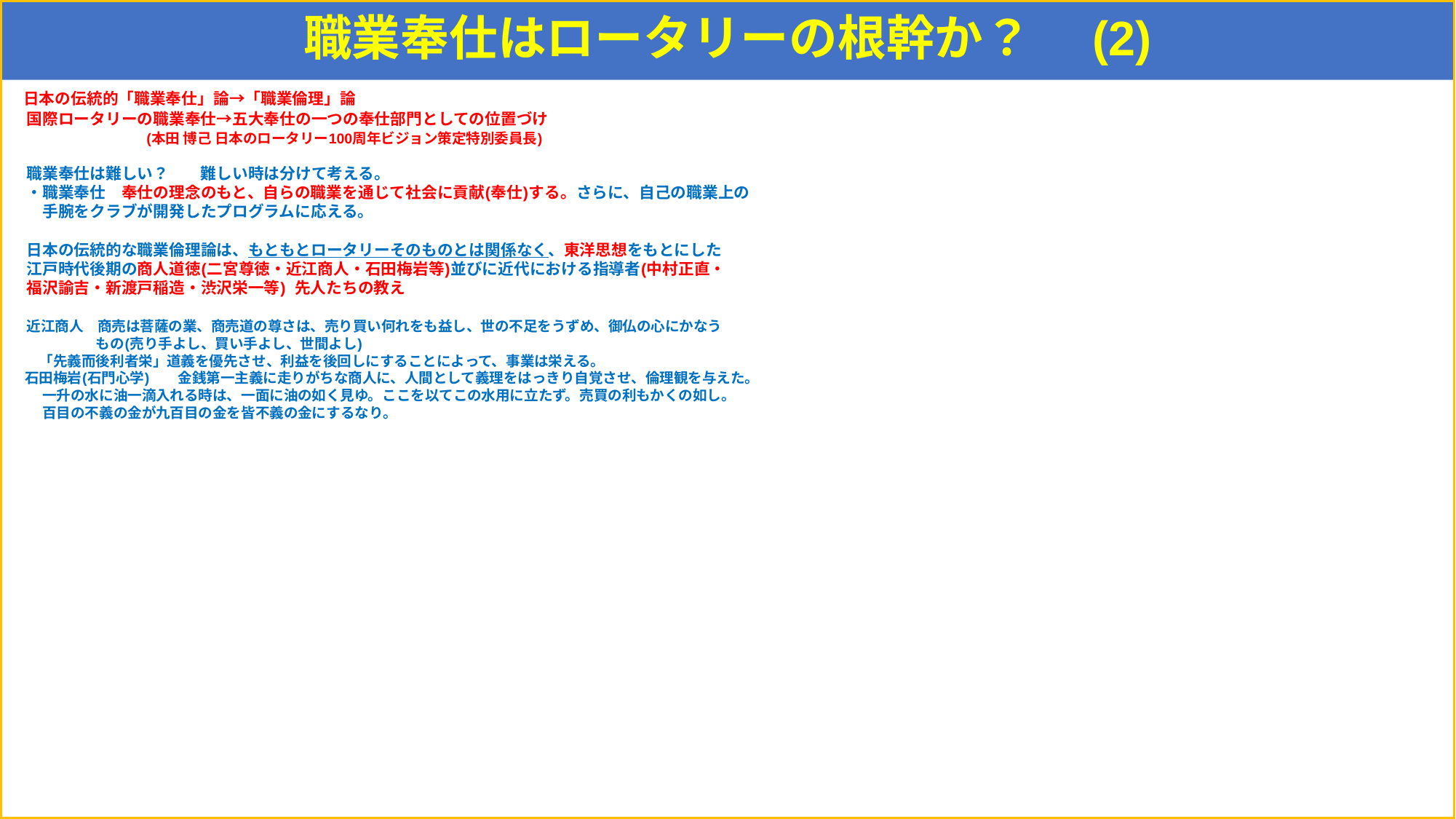

# 職業奉仕はロータリーの根幹か？　(2)

   日本の伝統的「職業奉仕」論→「職業倫理」論
　国際ロータリーの職業奉仕→五大奉仕の一つの奉仕部門としての位置づけ
          　　　　　　 (本田 博己 日本のロータリー100周年ビジョン策定特別委員長)

　職業奉仕は難しい？　　難しい時は分けて考える。
　・職業奉仕　奉仕の理念のもと、自らの職業を通じて社会に貢献(奉仕)する。さらに、自己の職業上の
　　手腕をクラブが開発したプログラムに応える。

　日本の伝統的な職業倫理論は、もともとロータリーそのものとは関係なく、東洋思想をもとにした
　江戸時代後期の商人道徳(二宮尊徳・近江商人・石田梅岩等)並びに近代における指導者(中村正直・
　福沢諭吉・新渡戸稲造・渋沢栄一等)  先人たちの教え

　近江商人　商売は菩薩の業、商売道の尊さは、売り買い何れをも益し、世の不足をうずめ、御仏の心にかなう
　　　　　　もの(売り手よし、買い手よし、世間よし)
　　「先義而後利者栄」道義を優先させ、利益を後回しにすることによって、事業は栄える。
　石田梅岩(石門心学)　　金銭第一主義に走りがちな商人に、人間として義理をはっきり自覚させ、倫理観を与えた。
　　 一升の水に油一滴入れる時は、一面に油の如く見ゆ。ここを以てこの水用に立たず。売買の利もかくの如し。
　　 百目の不義の金が九百目の金を皆不義の金にするなり。